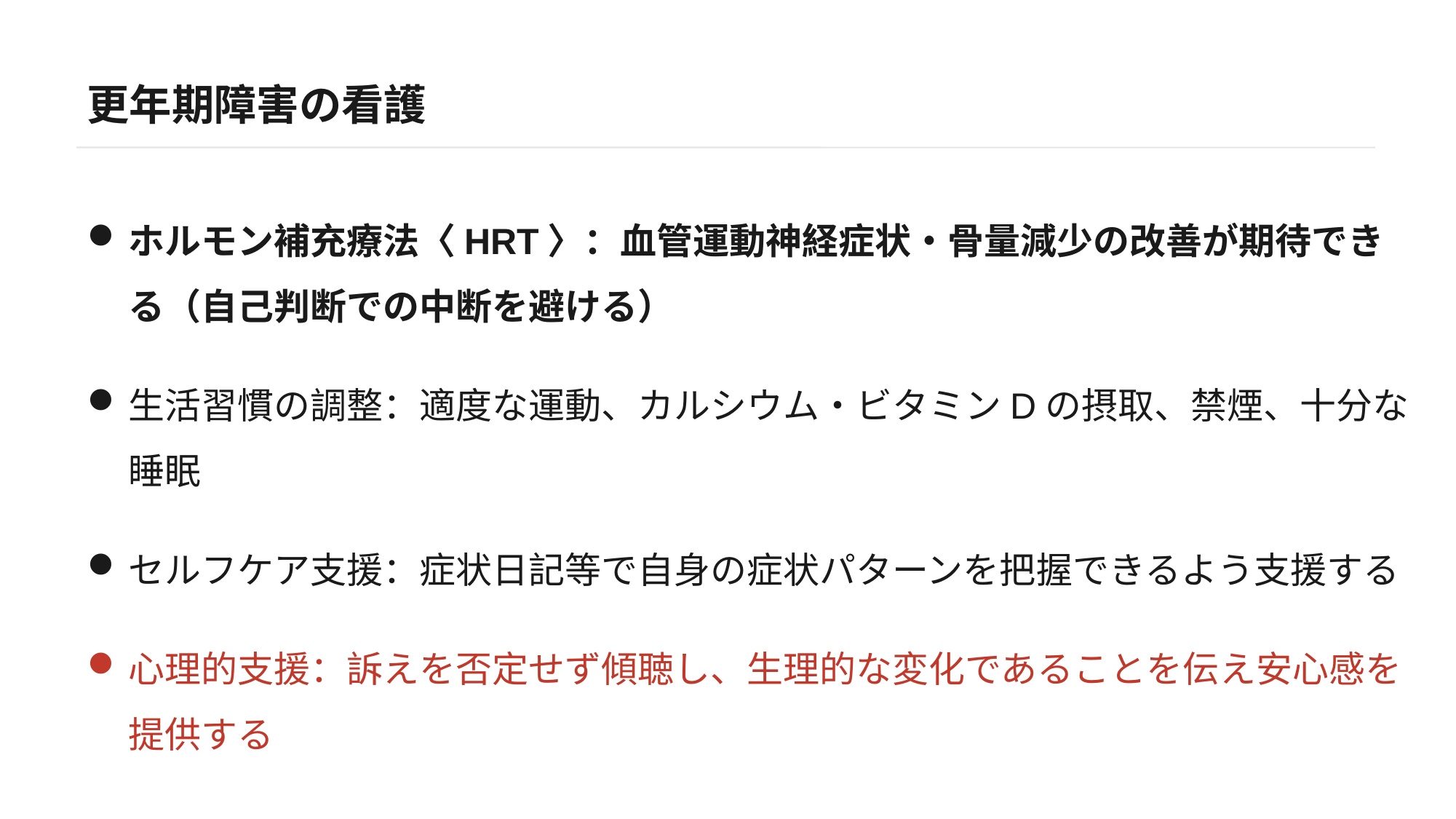

更年期障害の看護

ホルモン補充療法〈HRT〉：血管運動神経症状・骨量減少の改善が期待できる（自己判断での中断を避ける）
生活習慣の調整：適度な運動、カルシウム・ビタミンDの摂取、禁煙、十分な睡眠
セルフケア支援：症状日記等で自身の症状パターンを把握できるよう支援する
心理的支援：訴えを否定せず傾聴し、生理的な変化であることを伝え安心感を提供する